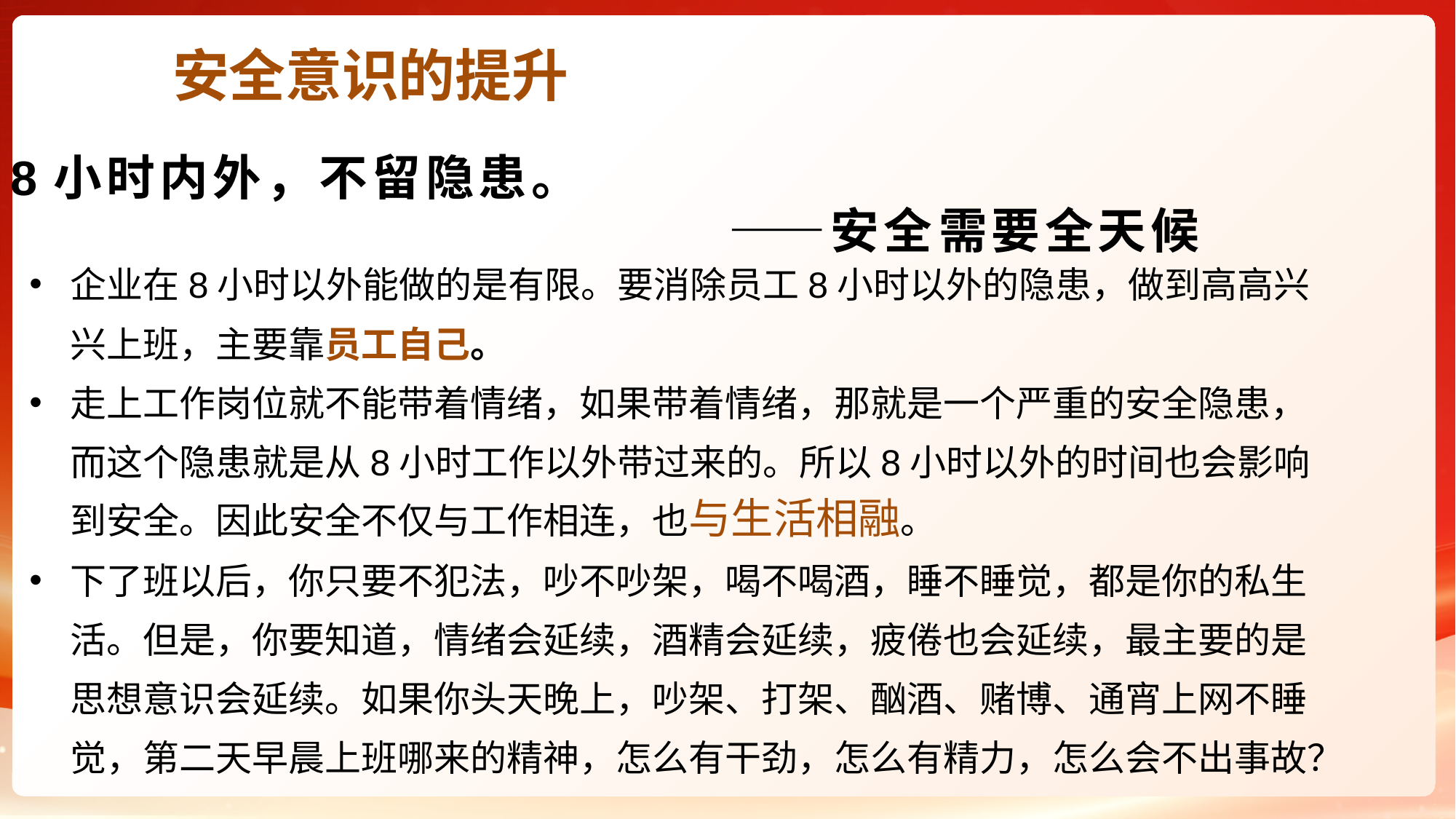

安全意识的提升
8小时内外，不留隐患。
                                              ——安全需要全天候
企业在8小时以外能做的是有限。要消除员工8小时以外的隐患，做到高高兴兴上班，主要靠员工自己。
走上工作岗位就不能带着情绪，如果带着情绪，那就是一个严重的安全隐患，而这个隐患就是从8小时工作以外带过来的。所以8小时以外的时间也会影响到安全。因此安全不仅与工作相连，也与生活相融。
下了班以后，你只要不犯法，吵不吵架，喝不喝酒，睡不睡觉，都是你的私生活。但是，你要知道，情绪会延续，酒精会延续，疲倦也会延续，最主要的是思想意识会延续。如果你头天晚上，吵架、打架、酗酒、赌博、通宵上网不睡觉，第二天早晨上班哪来的精神，怎么有干劲，怎么有精力，怎么会不出事故？